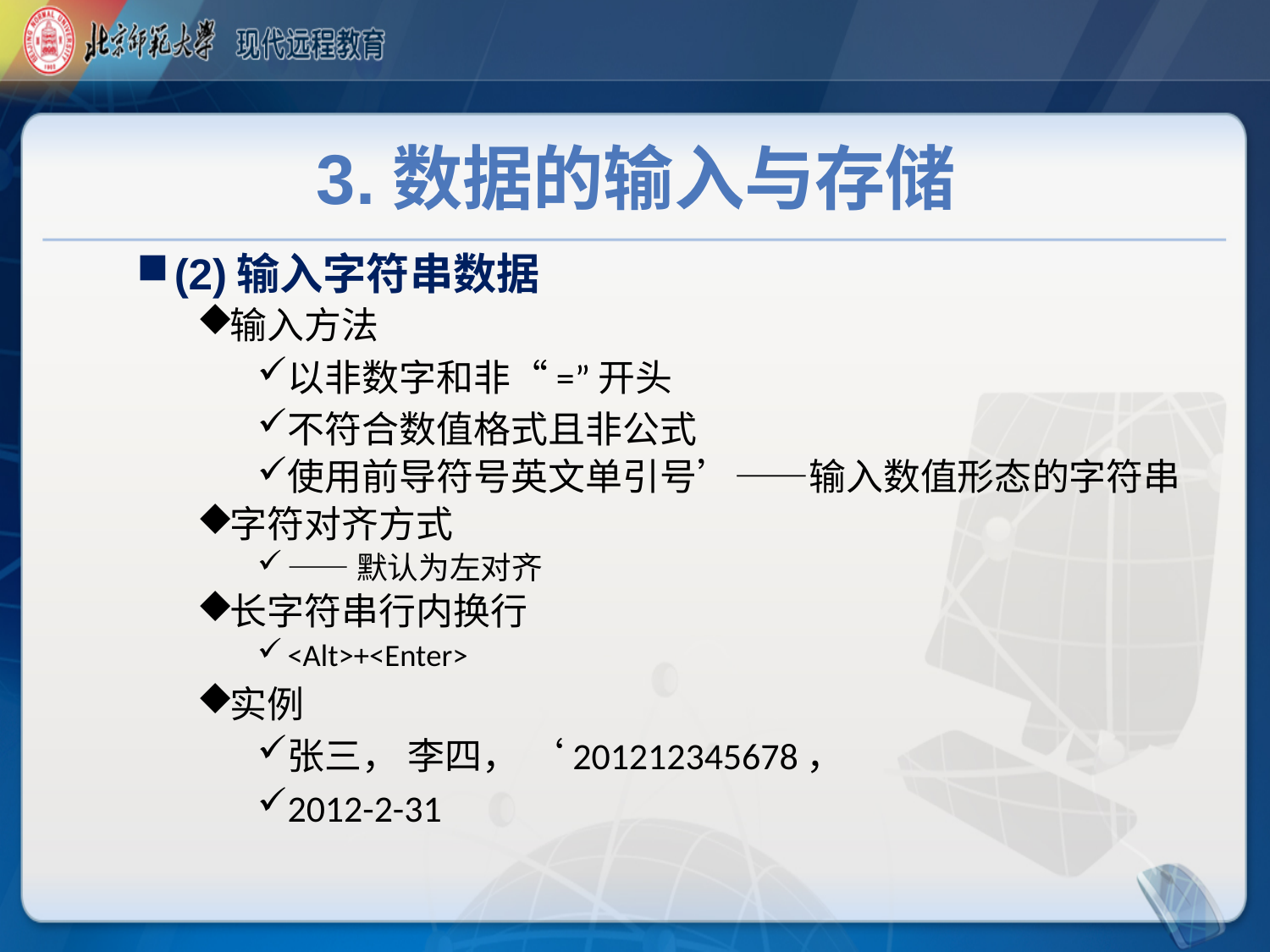

# 3.数据的输入与存储
(2)输入字符串数据
输入方法
以非数字和非“=”开头
不符合数值格式且非公式
使用前导符号英文单引号’——输入数值形态的字符串
字符对齐方式
——默认为左对齐
长字符串行内换行
<Alt>+<Enter>
实例
张三， 李四， ‘201212345678，
2012-2-31